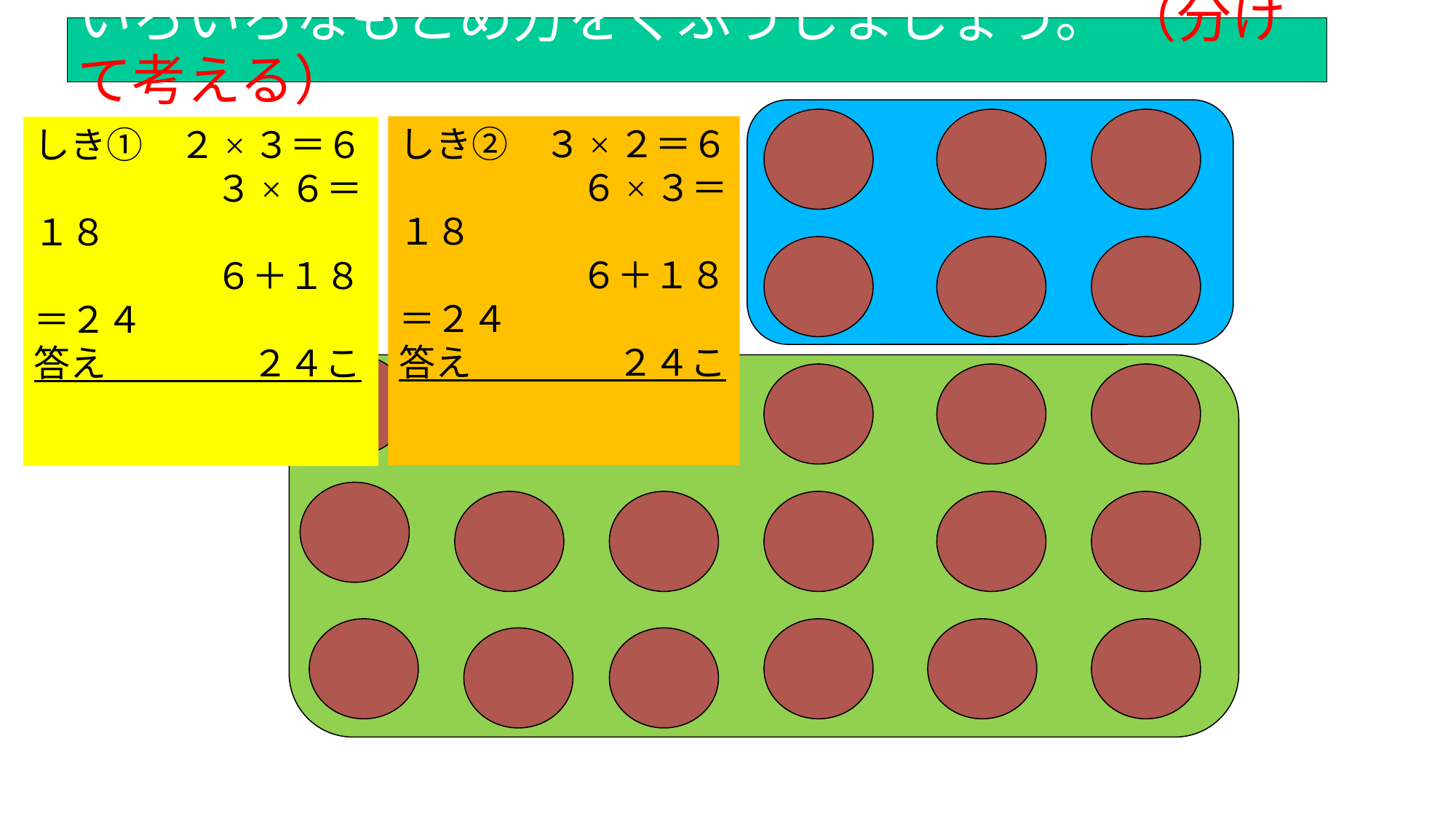

いろいろなもとめ方をくふうしましょう。 （分けて考える）

しき②　３×２＝６
　　　　　６×３＝１８
　　　　　６＋１８＝２４
答え　　　　２４こ

しき①　２×３＝６
　　　　　３×６＝１８
　　　　　６＋１８＝２４
答え　　　　２４こ